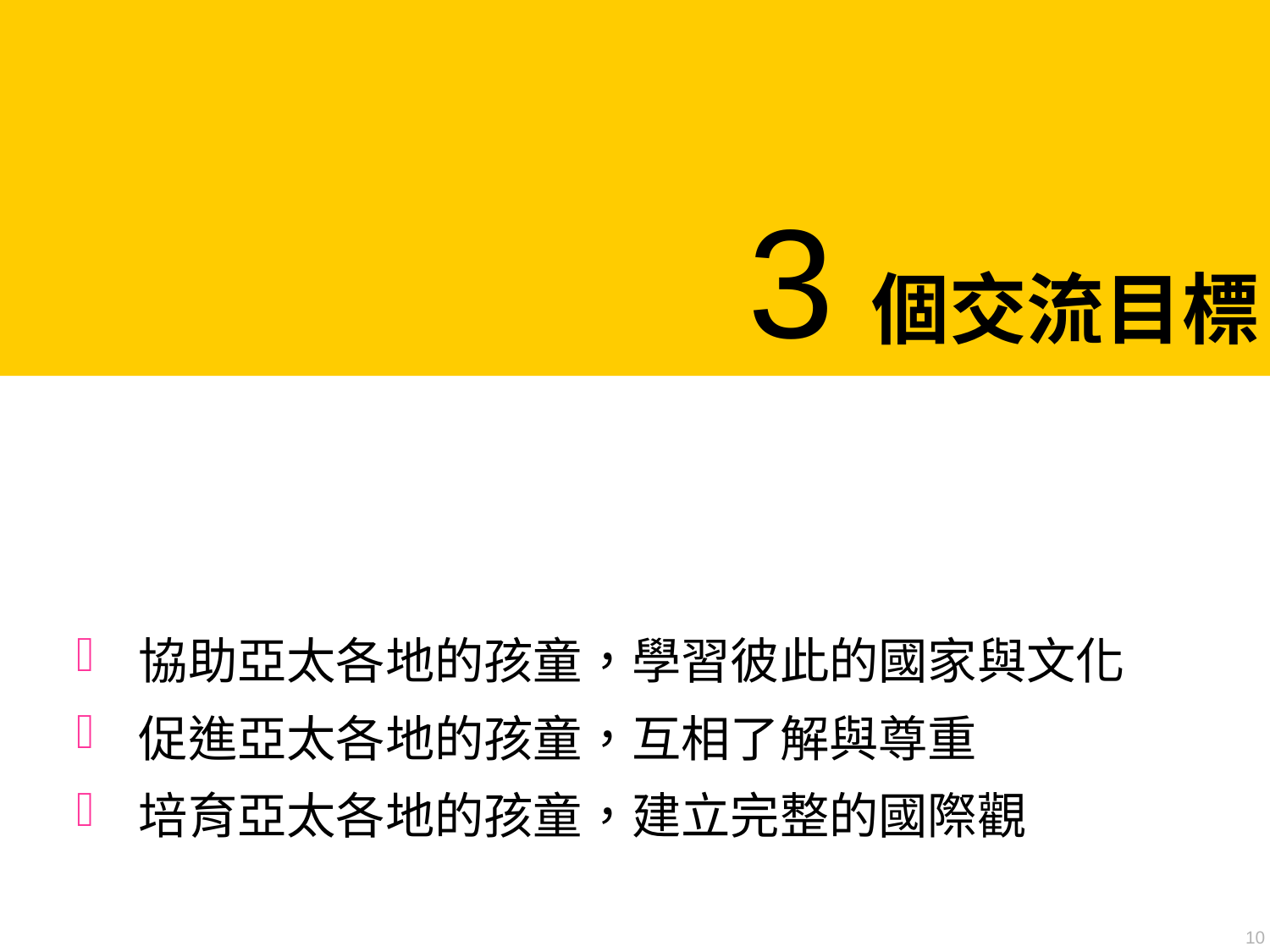

# 3個交流目標
協助亞太各地的孩童，學習彼此的國家與文化
促進亞太各地的孩童，互相了解與尊重
培育亞太各地的孩童，建立完整的國際觀
10